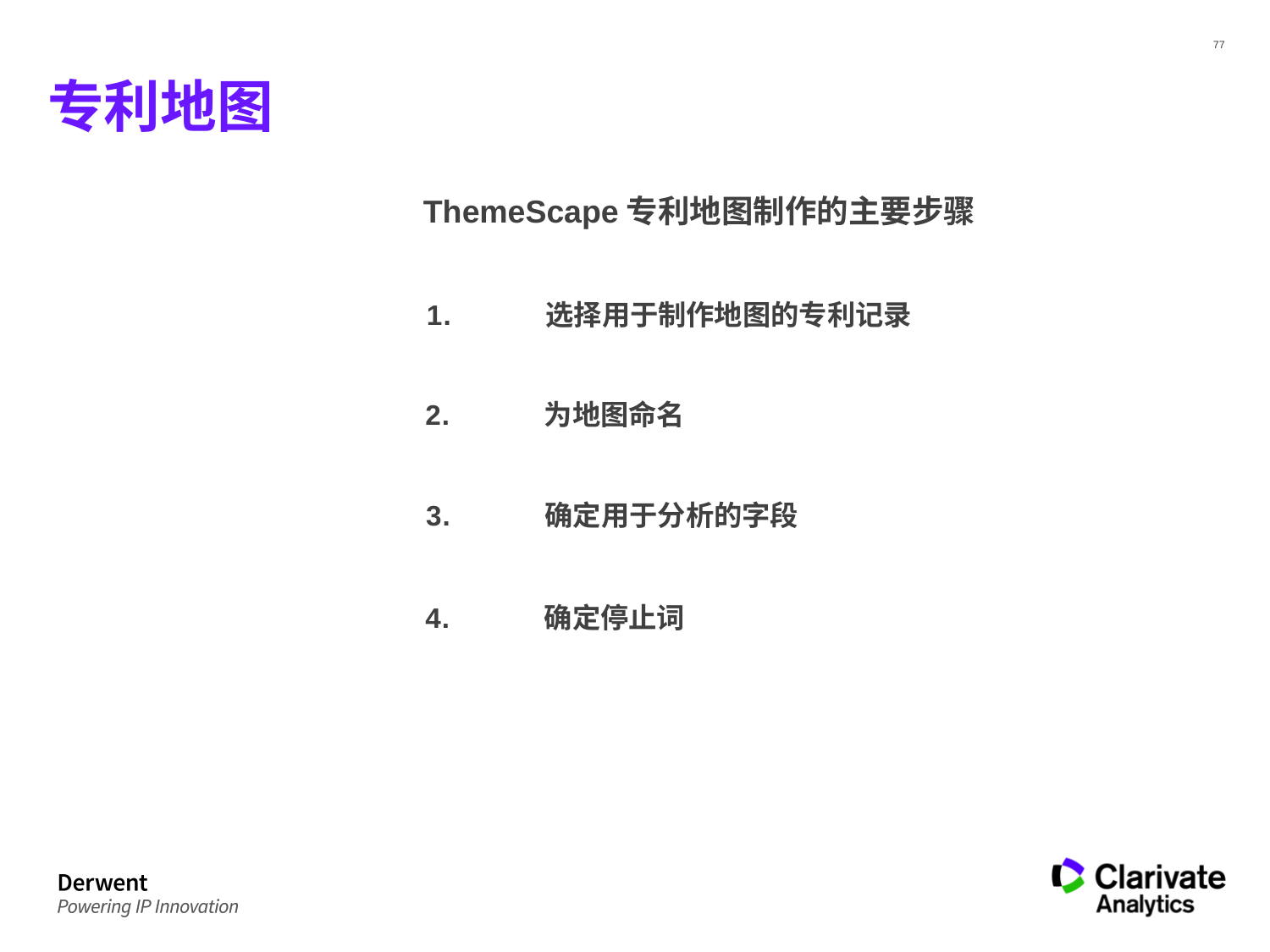

# 专利地图
ThemeScape专利地图制作的主要步骤
选择用于制作地图的专利记录
为地图命名
确定用于分析的字段
确定停止词